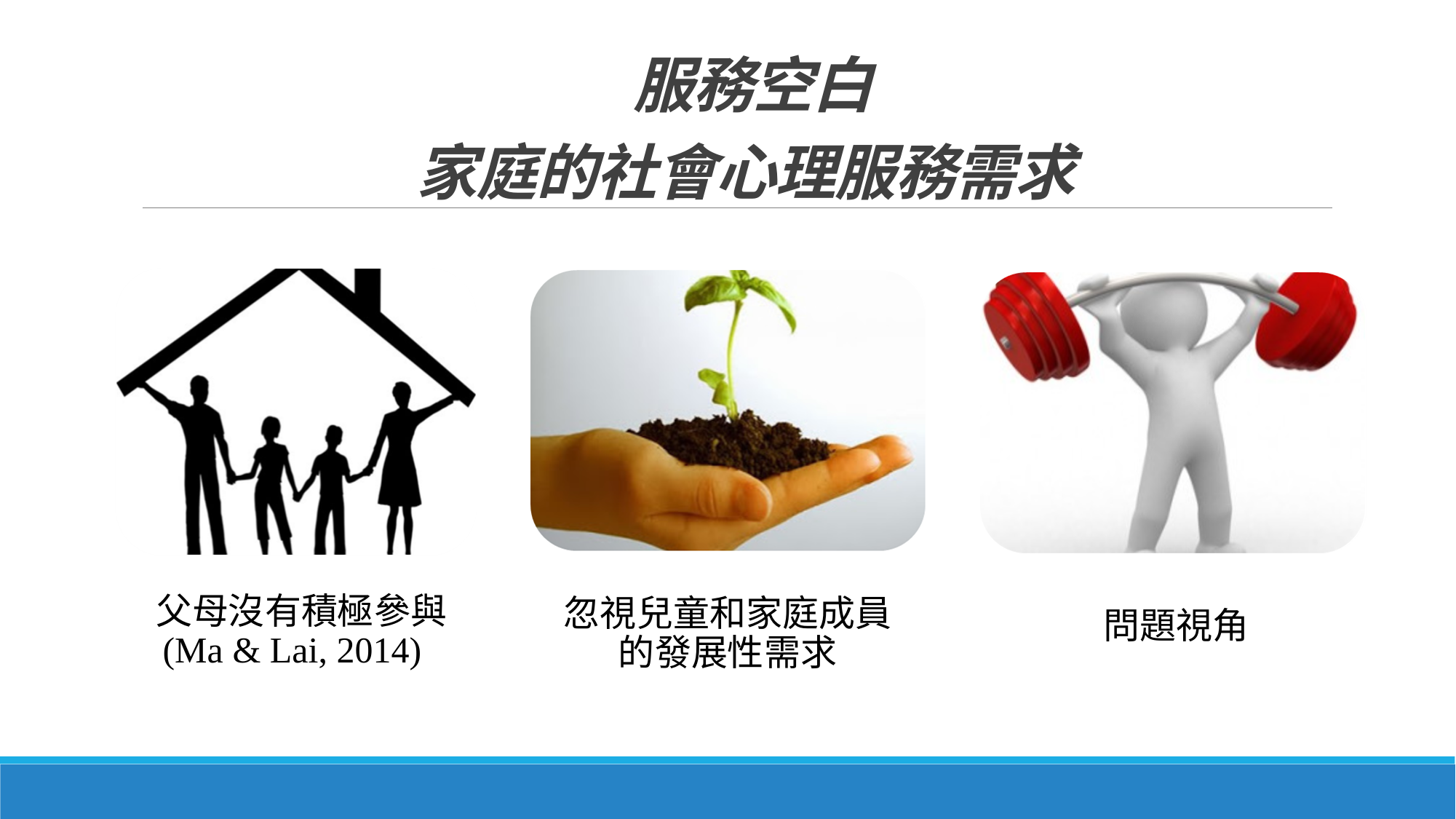

# 服務空白 家庭的社會心理服務需求
父母沒有積極參與
(Ma & Lai, 2014)
忽視兒童和家庭成員的發展性需求
問題視角